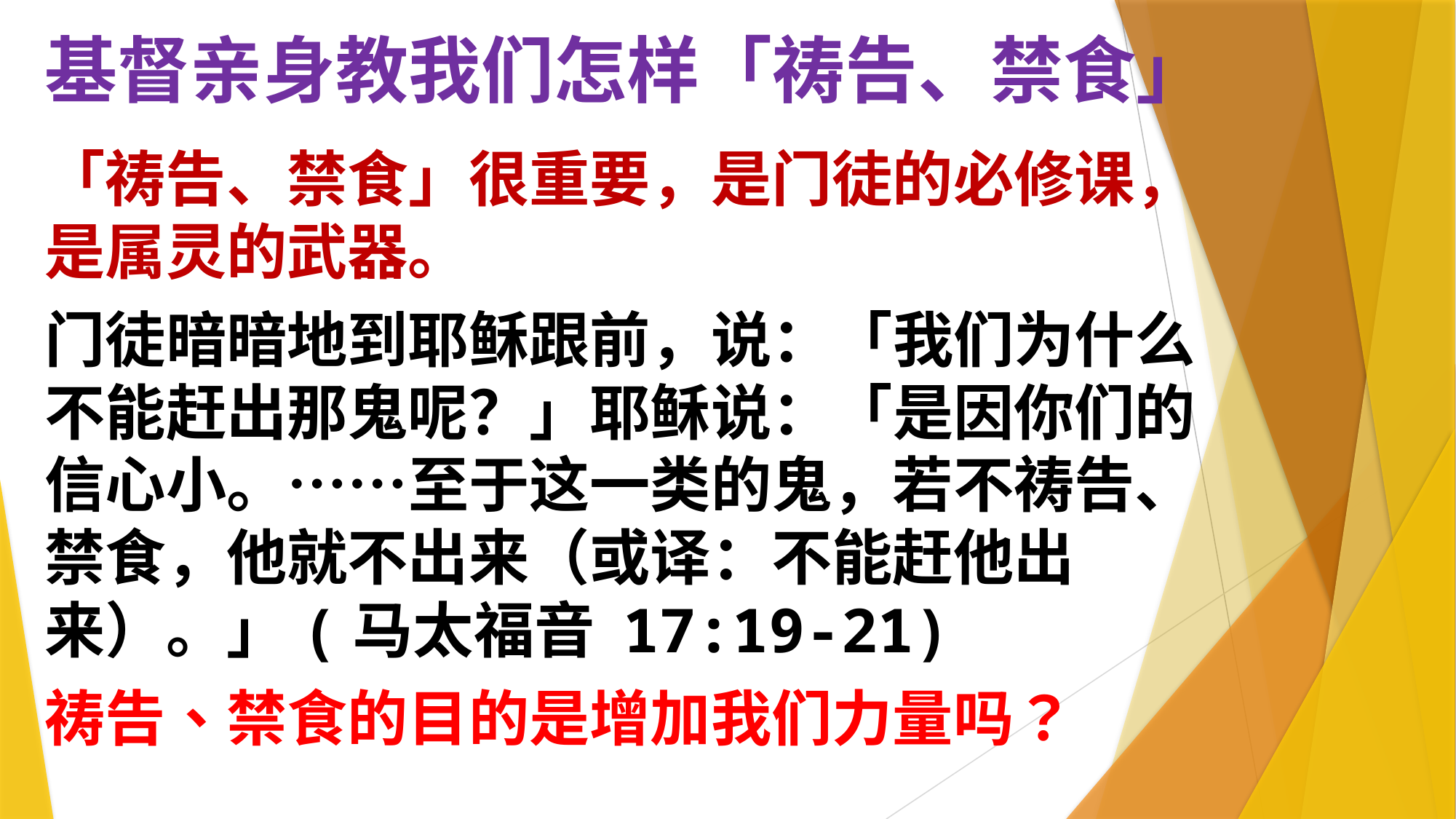

# 基督亲身教我们怎样「祷告、禁食」
「祷告、禁食」很重要，是门徒的必修课，是属灵的武器。
门徒暗暗地到耶稣跟前，说：「我们为什么不能赶出那鬼呢？」耶稣说：「是因你们的信心小。……至于这一类的鬼，若不祷告、禁食，他就不出来（或译：不能赶他出来）。」(马太福音 17:19-21)
祷告、禁食的目的是增加我们力量吗？